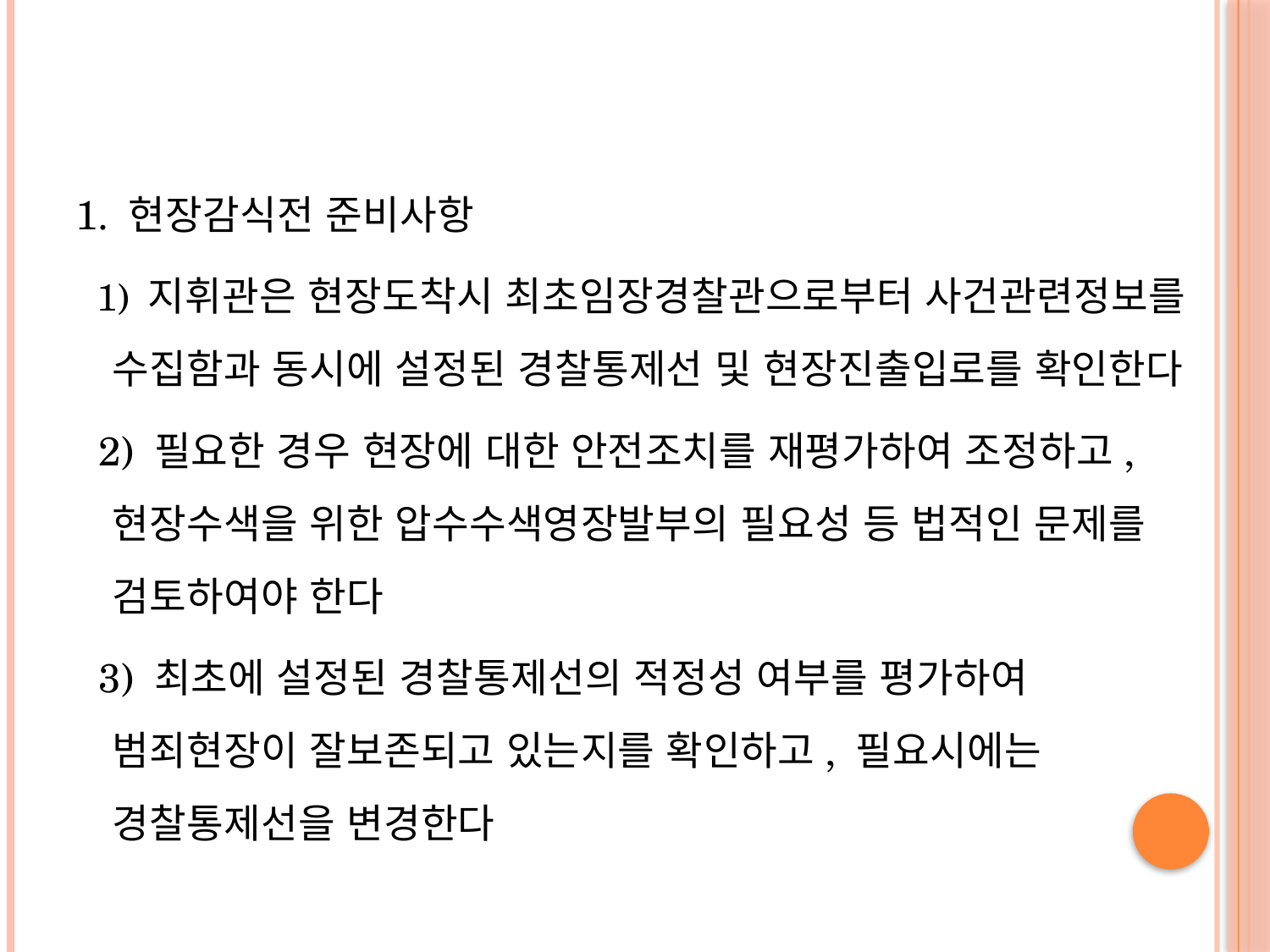

#
1. 현장감식전 준비사항
  1) 지휘관은 현장도착시 최초임장경찰관으로부터 사건관련정보를 수집함과 동시에 설정된 경찰통제선 및 현장진출입로를 확인한다
  2) 필요한 경우 현장에 대한 안전조치를 재평가하여 조정하고, 현장수색을 위한 압수수색영장발부의 필요성 등 법적인 문제를 검토하여야 한다
  3) 최초에 설정된 경찰통제선의 적정성 여부를 평가하여 범죄현장이 잘보존되고 있는지를 확인하고, 필요시에는 경찰통제선을 변경한다